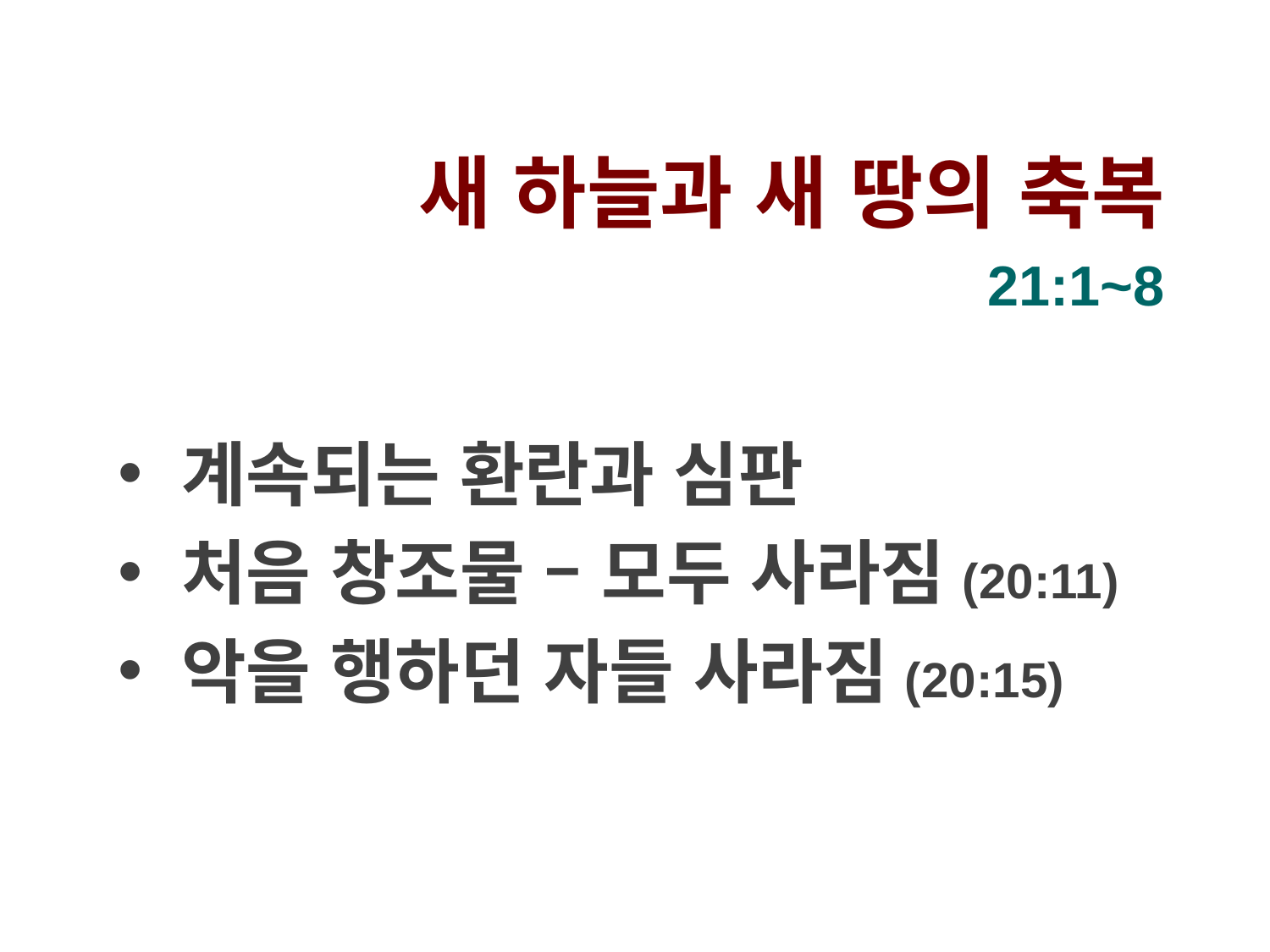

새 하늘과 새 땅의 축복
21:1~8

계속되는 환란과 심판
처음 창조물 – 모두 사라짐(20:11)
악을 행하던 자들 사라짐(20:15)